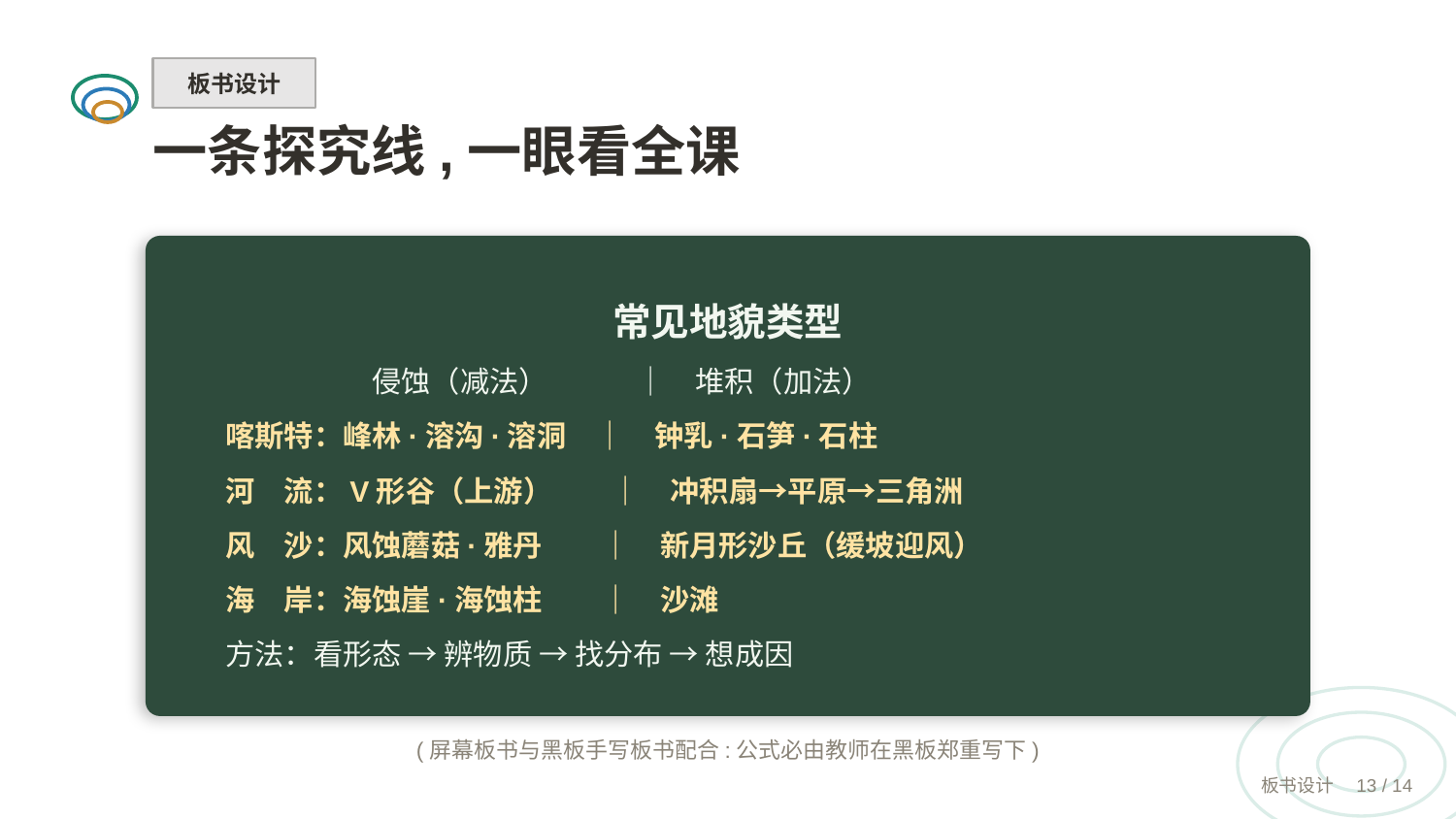

板书设计

一条探究线,一眼看全课

常见地貌类型
　　　　　侵蚀（减法）　　　｜　堆积（加法）
喀斯特：峰林·溶沟·溶洞　｜　钟乳·石笋·石柱
河　流：V形谷（上游）　　｜　冲积扇→平原→三角洲
风　沙：风蚀蘑菇·雅丹　　｜　新月形沙丘（缓坡迎风）
海　岸：海蚀崖·海蚀柱　　｜　沙滩
方法：看形态 → 辨物质 → 找分布 → 想成因

(屏幕板书与黑板手写板书配合:公式必由教师在黑板郑重写下)

板书设计　13 / 14